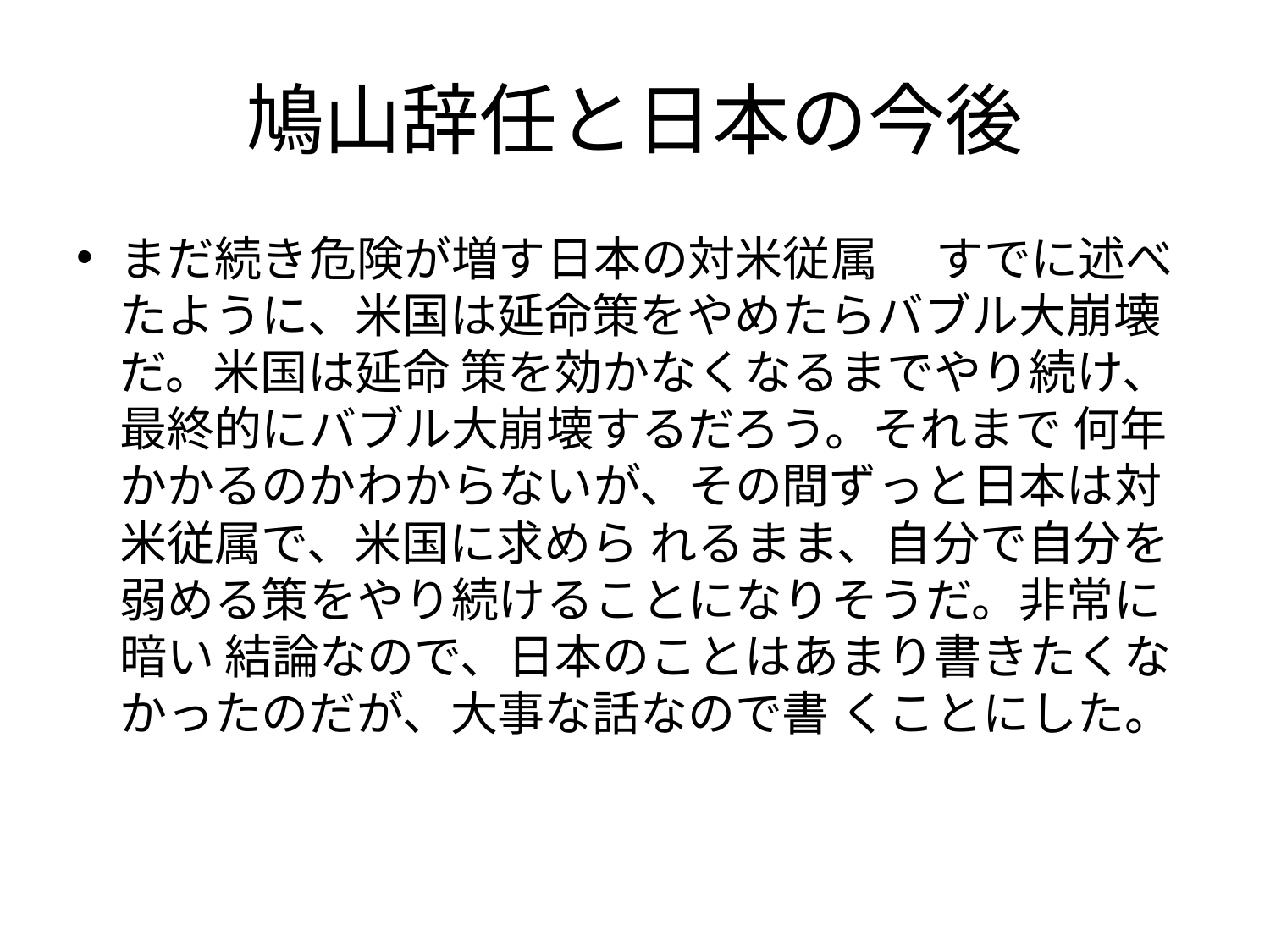

# 鳩山辞任と日本の今後
まだ続き危険が増す日本の対米従属 　すでに述べたように、米国は延命策をやめたらバブル大崩壊だ。米国は延命 策を効かなくなるまでやり続け、最終的にバブル大崩壊するだろう。それまで 何年かかるのかわからないが、その間ずっと日本は対米従属で、米国に求めら れるまま、自分で自分を弱める策をやり続けることになりそうだ。非常に暗い 結論なので、日本のことはあまり書きたくなかったのだが、大事な話なので書 くことにした。